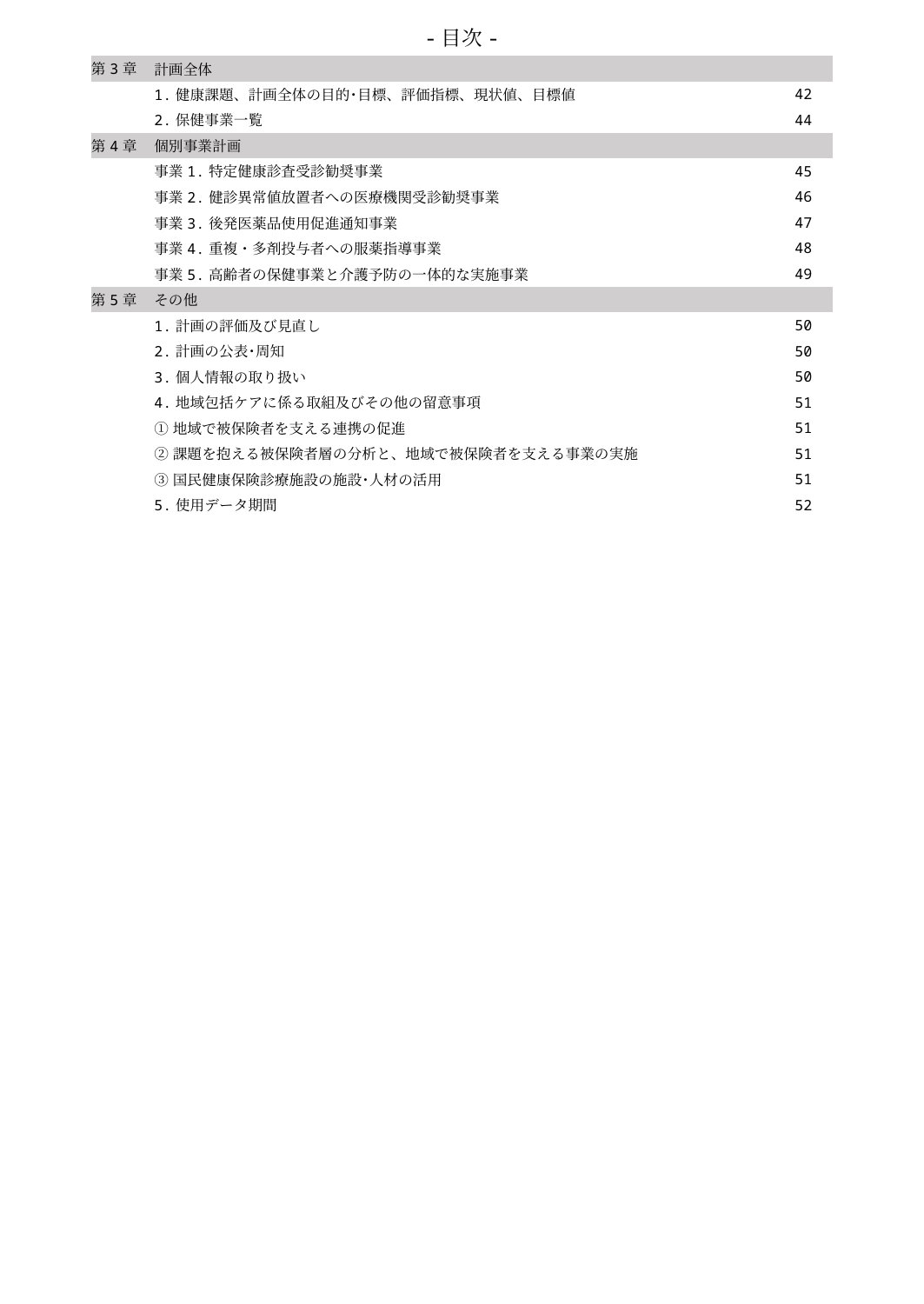

-目次-
| 第3章 | 計画全体 |  |
| --- | --- | --- |
|  | 1.健康課題、計画全体の目的･目標、評価指標、現状値、目標値 | 42 |
|  | 2.保健事業一覧 | 44 |
| 第4章 | 個別事業計画 |  |
|  | 事業1.特定健康診査受診勧奨事業 | 45 |
|  | 事業2.健診異常値放置者への医療機関受診勧奨事業 | 46 |
|  | 事業3.後発医薬品使用促進通知事業 | 47 |
|  | 事業4.重複・多剤投与者への服薬指導事業 | 48 |
|  | 事業5.高齢者の保健事業と介護予防の一体的な実施事業 | 49 |
| 第5章 | その他 |  |
|  | 1.計画の評価及び見直し | 50 |
|  | 2.計画の公表･周知 | 50 |
|  | 3.個人情報の取り扱い | 50 |
|  | 4.地域包括ケアに係る取組及びその他の留意事項 | 51 |
|  | ①地域で被保険者を支える連携の促進 | 51 |
|  | ②課題を抱える被保険者層の分析と、地域で被保険者を支える事業の実施 | 51 |
|  | ③国民健康保険診療施設の施設･人材の活用 | 51 |
|  | 5.使用データ期間 | 52 |